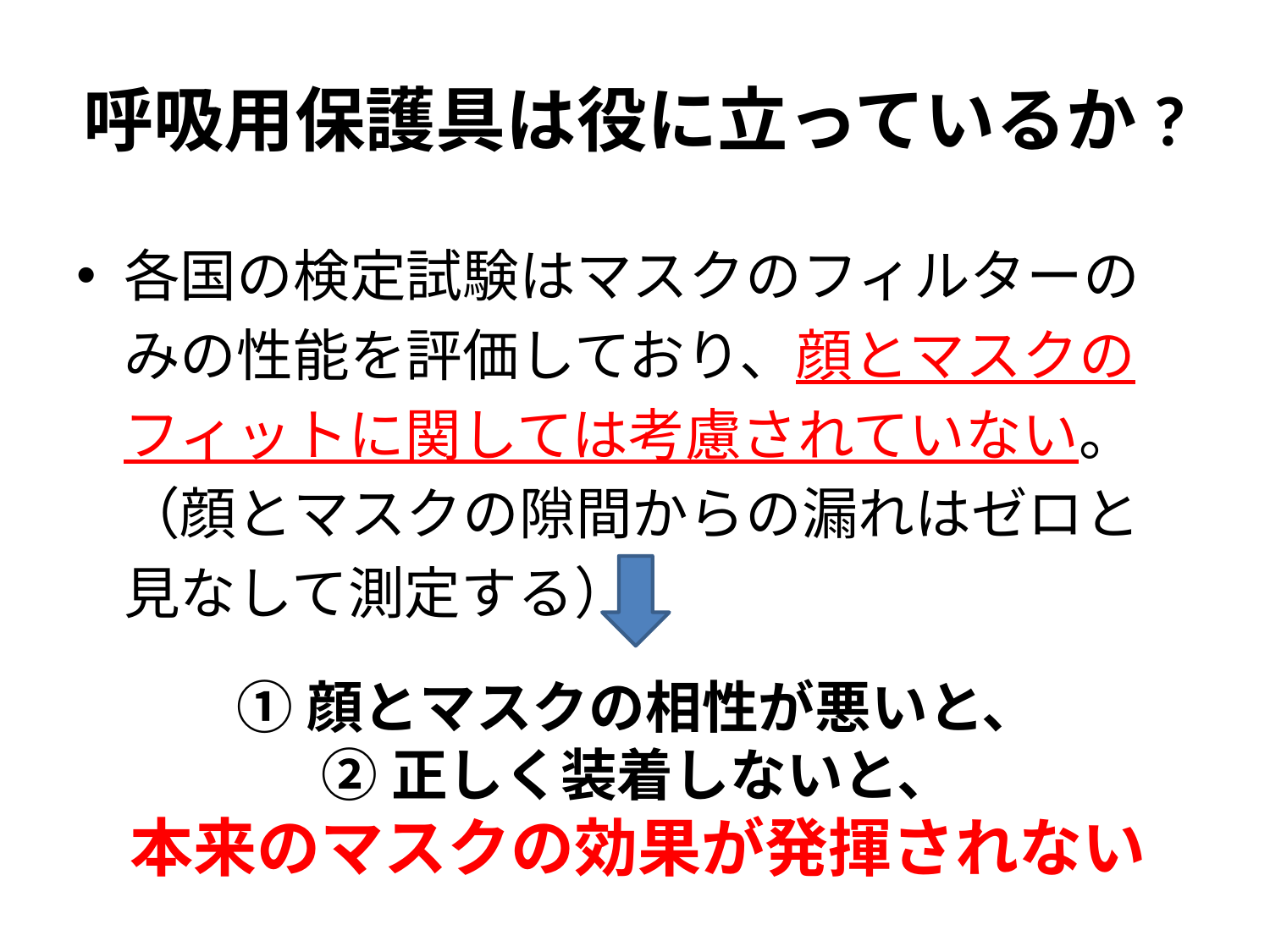

# 呼吸用保護具は役に立っているか?
各国の検定試験はマスクのフィルターのみの性能を評価しており、顔とマスクのフィットに関しては考慮されていない。（顔とマスクの隙間からの漏れはゼロと見なして測定する）

①顔とマスクの相性が悪いと、
②正しく装着しないと、
本来のマスクの効果が発揮されない